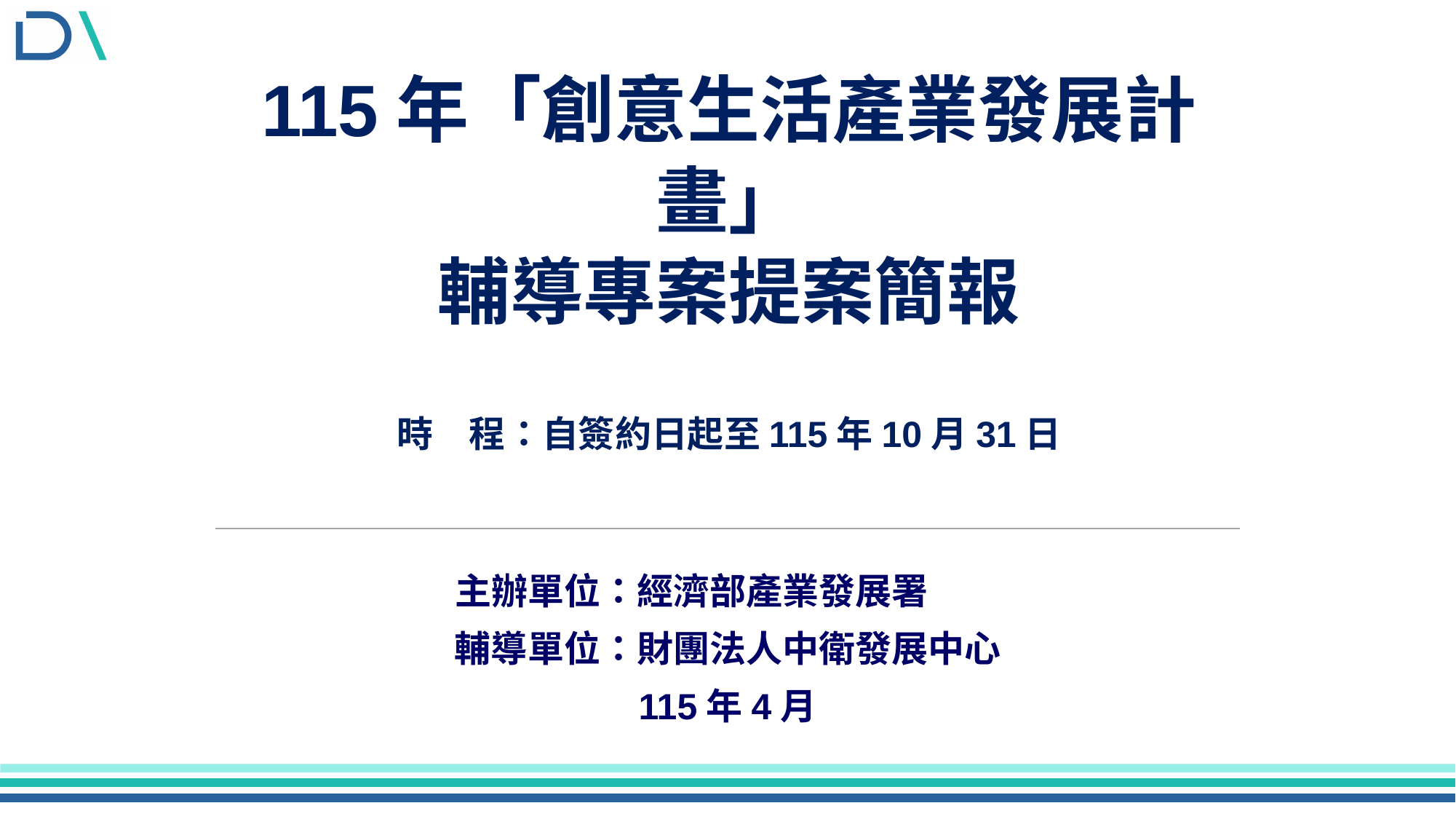

# 115年「創意生活產業發展計畫」 輔導專案提案簡報
時　程：自簽約日起至115年10月31日
主辦單位：經濟部產業發展署
輔導單位：財團法人中衛發展中心
115年4月